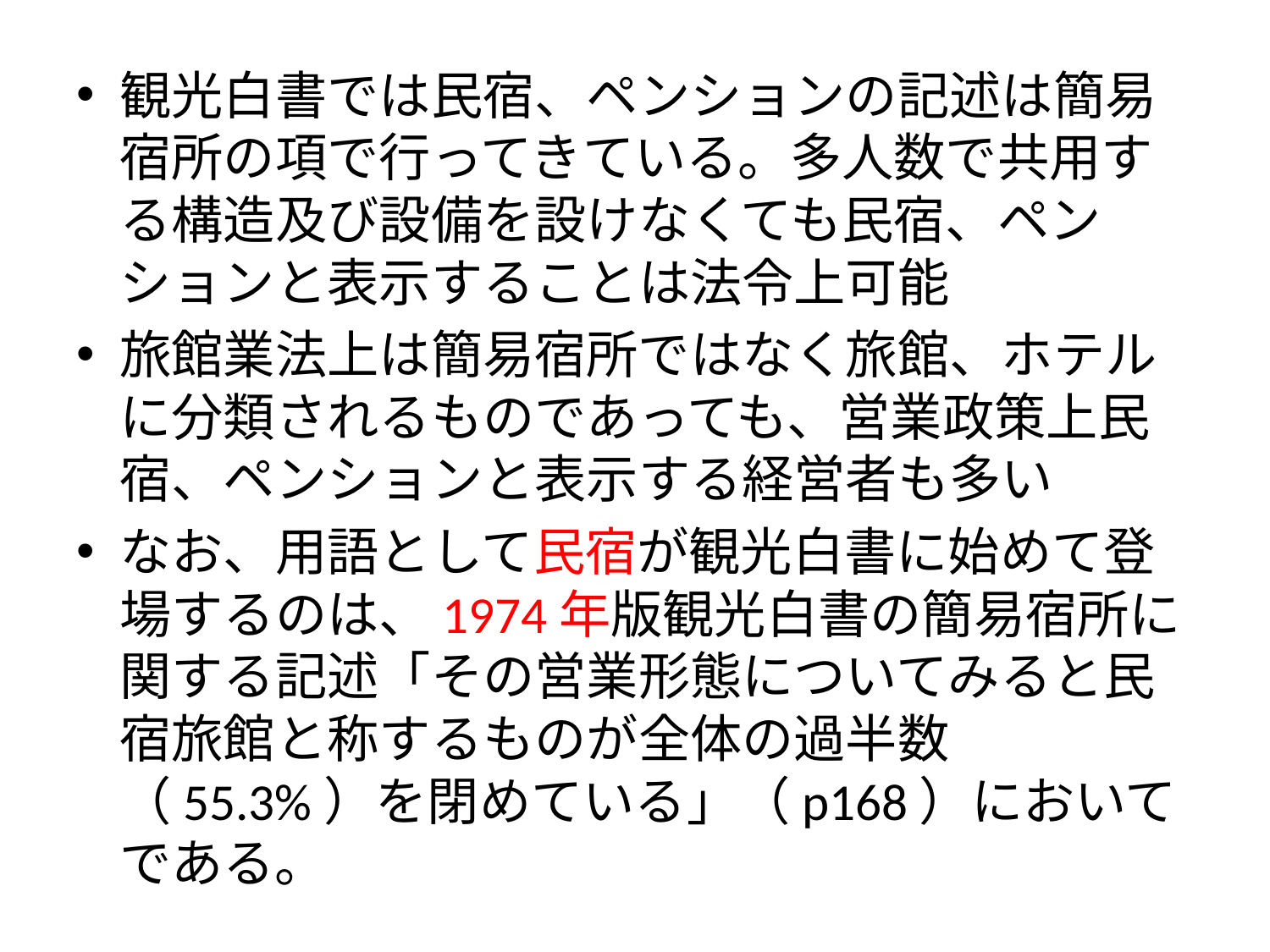

観光白書では民宿、ペンションの記述は簡易宿所の項で行ってきている。多人数で共用する構造及び設備を設けなくても民宿、ペンションと表示することは法令上可能
旅館業法上は簡易宿所ではなく旅館、ホテルに分類されるものであっても、営業政策上民宿、ペンションと表示する経営者も多い
なお、用語として民宿が観光白書に始めて登場するのは、1974年版観光白書の簡易宿所に関する記述「その営業形態についてみると民宿旅館と称するものが全体の過半数（55.3%）を閉めている」（p168）においてである。